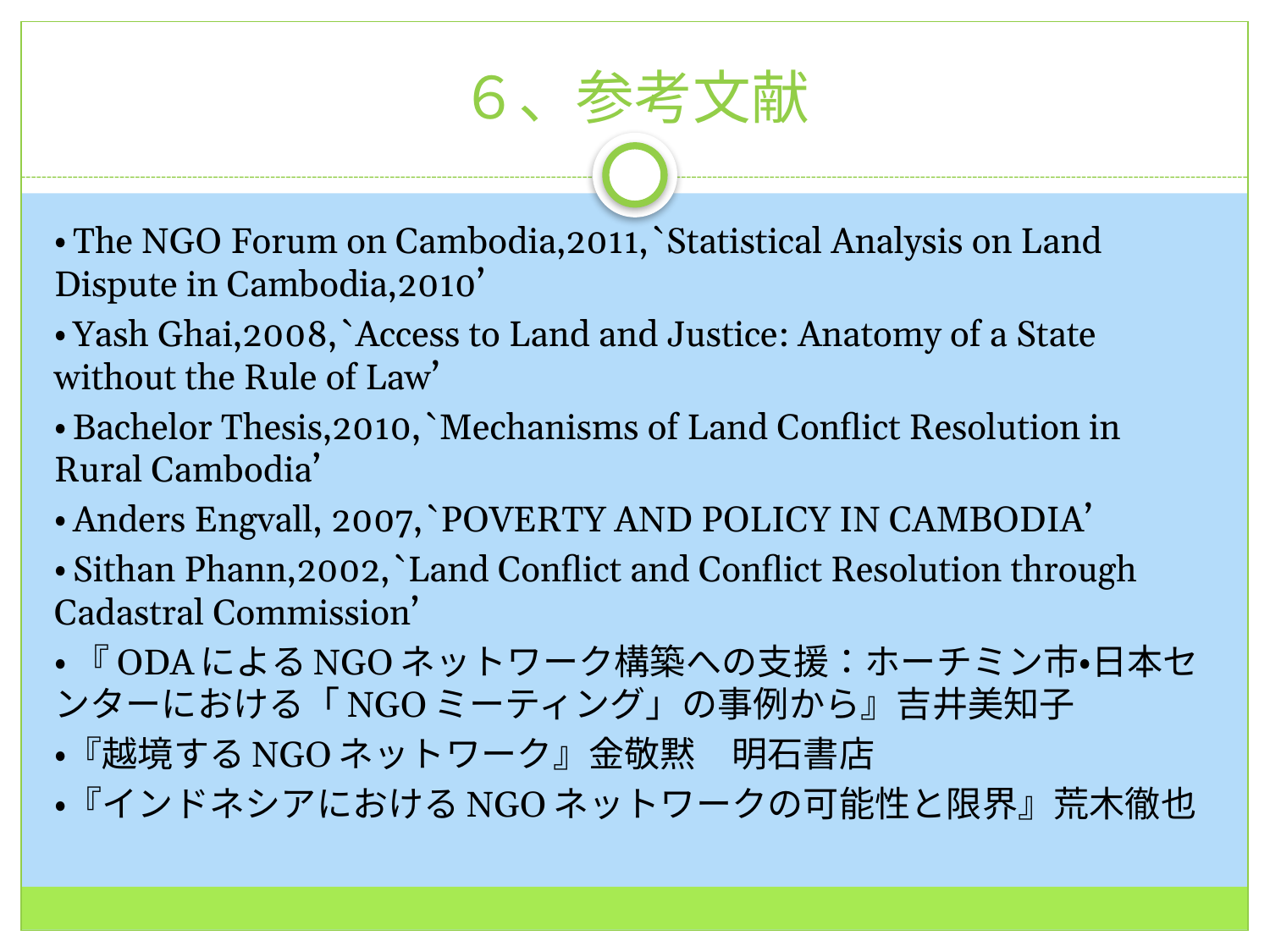

# ６、参考文献
・The NGO Forum on Cambodia,2011,`Statistical Analysis on Land Dispute in Cambodia,2010’
・Yash Ghai,2008,`Access to Land and Justice: Anatomy of a State without the Rule of Law’
・Bachelor Thesis,2010,`Mechanisms of Land Conflict Resolution in Rural Cambodia’
・Anders Engvall, 2007,`POVERTY AND POLICY IN CAMBODIA’
・Sithan Phann,2002,`Land Conflict and Conflict Resolution through Cadastral Commission’
・ 『ODAによるNGOネットワーク構築への支援：ホーチミン市・日本センターにおける「NGOミーティング」の事例から』吉井美知子
・『越境するNGOネットワーク』金敬黙　明石書店
・『インドネシアにおけるNGOネットワークの可能性と限界』荒木徹也